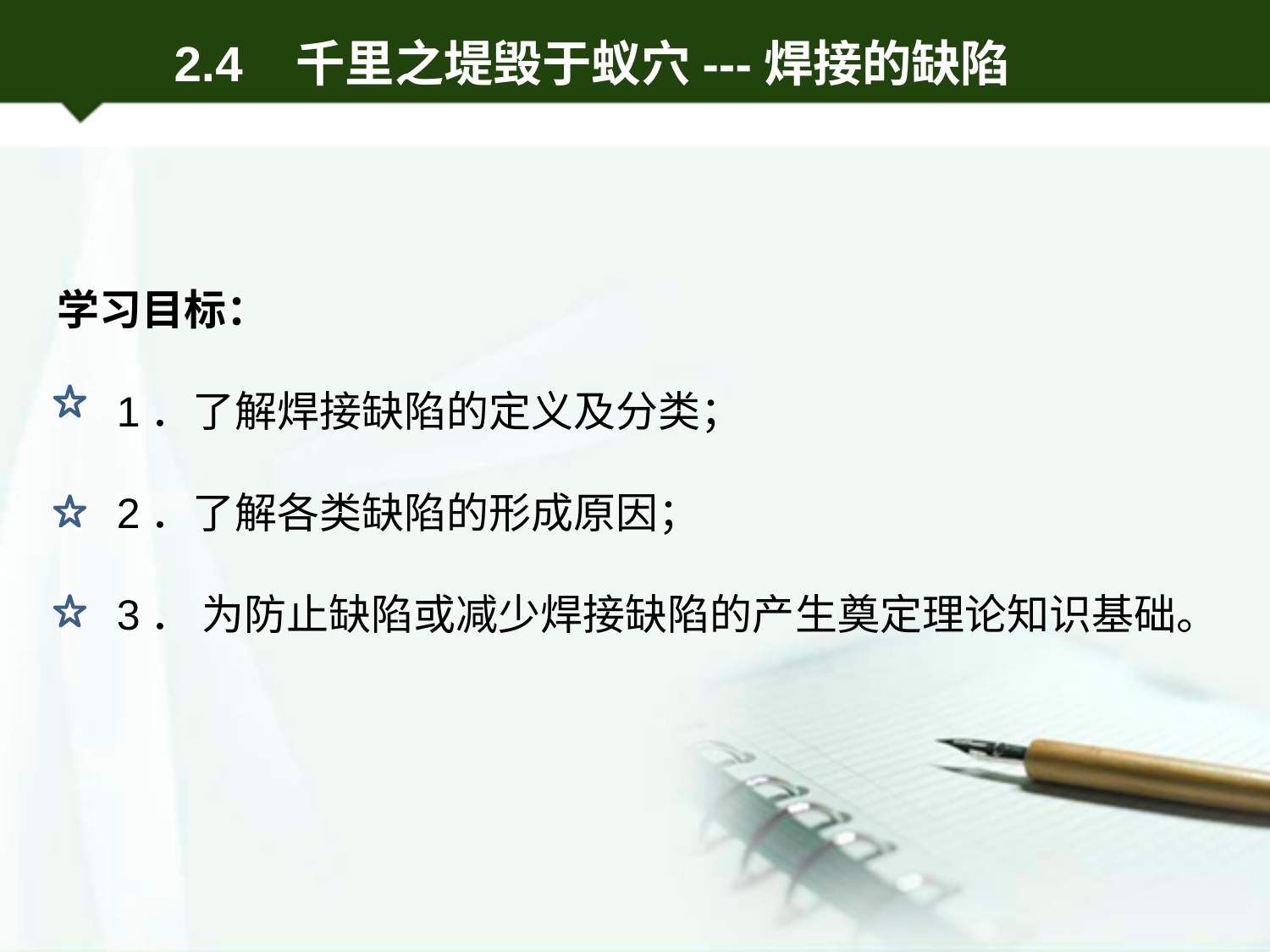

2.4   千里之堤毁于蚁穴---焊接的缺陷
学习目标：
     1．了解焊接缺陷的定义及分类；
     2．了解各类缺陷的形成原因；
     3． 为防止缺陷或减少焊接缺陷的产生奠定理论知识基础。